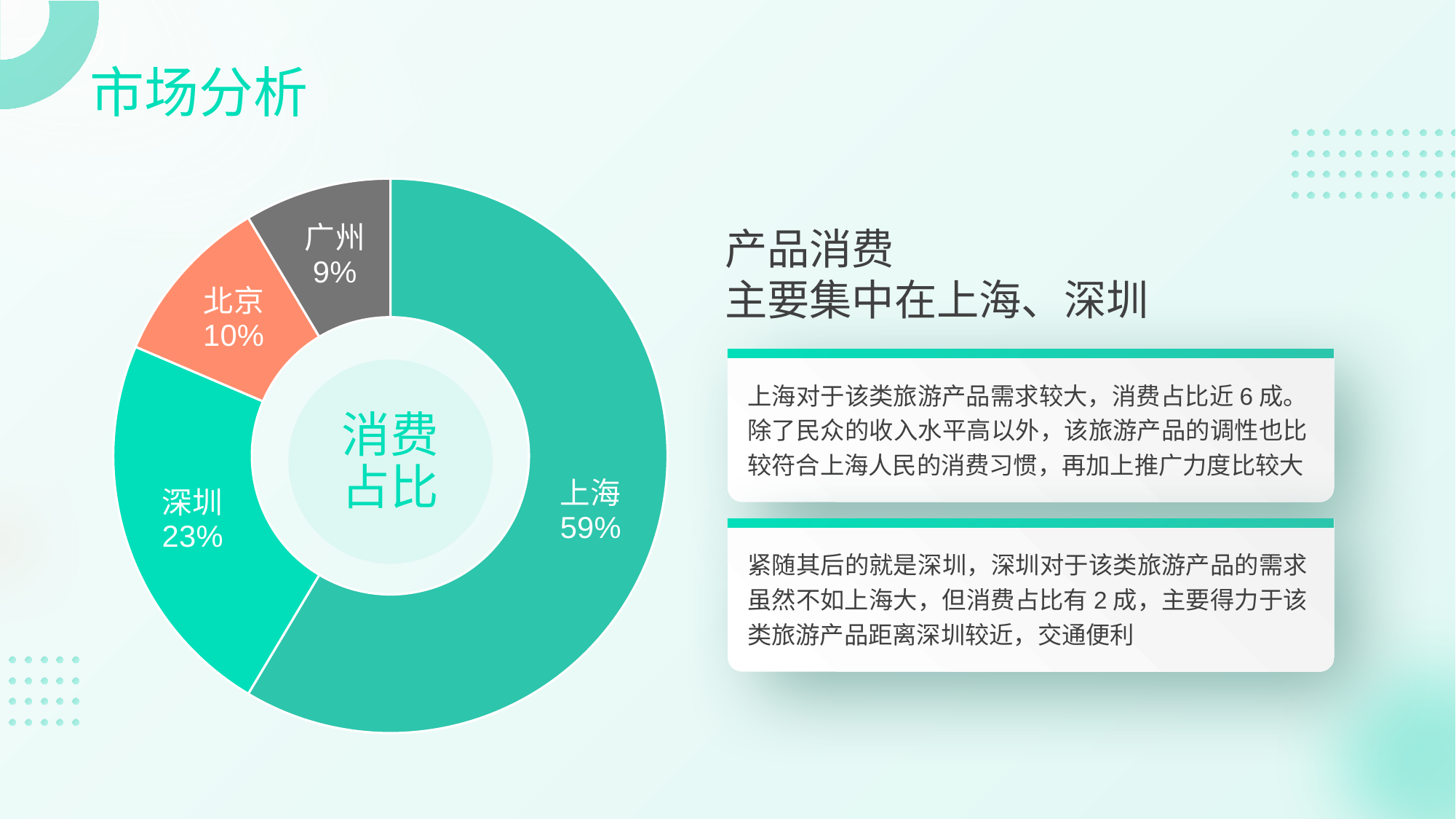

# 市场分析

### Chart

| Category | 销售额 |
|---|---|
| 上海 | 8.2 |
| 深圳 | 3.2 |
| 北京 | 1.4 |
| 广州 | 1.2 |
产品消费
主要集中在上海、深圳

上海对于该类旅游产品需求较大，消费占比近6成。除了民众的收入水平高以外，该旅游产品的调性也比较符合上海人民的消费习惯，再加上推广力度比较大
消费
占比

紧随其后的就是深圳，深圳对于该类旅游产品的需求虽然不如上海大，但消费占比有2成，主要得力于该类旅游产品距离深圳较近，交通便利